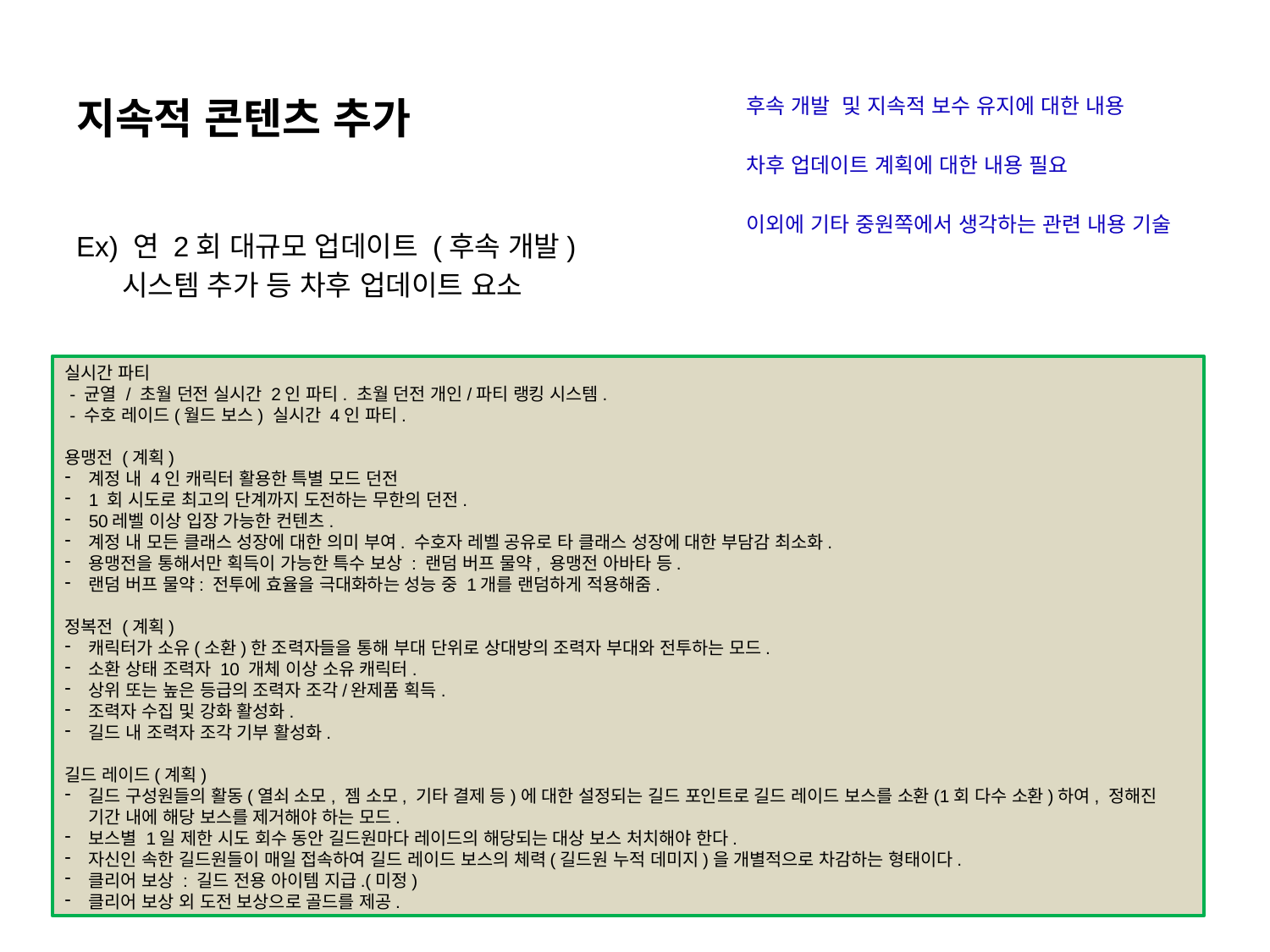

# 지속적 콘텐츠 추가
후속 개발  및 지속적 보수 유지에 대한 내용

차후 업데이트 계획에 대한 내용 필요

이외에 기타 중원쪽에서 생각하는 관련 내용 기술

Ex) 연 2회 대규모 업데이트 (후속 개발)
     시스템 추가 등 차후 업데이트 요소

실시간 파티
 - 균열 / 초월 던전 실시간 2인 파티. 초월 던전 개인/파티 랭킹 시스템.
 - 수호 레이드(월드 보스) 실시간 4인 파티.

용맹전 (계획)
계정 내 4인 캐릭터 활용한 특별 모드 던전
1 회 시도로 최고의 단계까지 도전하는 무한의 던전.
50레벨 이상 입장 가능한 컨텐츠.
계정 내 모든 클래스 성장에 대한 의미 부여. 수호자 레벨 공유로 타 클래스 성장에 대한 부담감 최소화.
용맹전을 통해서만 획득이 가능한 특수 보상 : 랜덤 버프 물약, 용맹전 아바타 등.
랜덤 버프 물약: 전투에 효율을 극대화하는 성능 중 1개를 랜덤하게 적용해줌.

정복전 (계획)
캐릭터가 소유(소환)한 조력자들을 통해 부대 단위로 상대방의 조력자 부대와 전투하는 모드.
소환 상태 조력자 10 개체 이상 소유 캐릭터.
상위 또는 높은 등급의 조력자 조각/완제품 획득.
조력자 수집 및 강화 활성화.
길드 내 조력자 조각 기부 활성화.

길드 레이드(계획)
길드 구성원들의 활동(열쇠 소모, 젬 소모, 기타 결제 등)에 대한 설정되는 길드 포인트로 길드 레이드 보스를 소환(1회 다수 소환)하여, 정해진 기간 내에 해당 보스를 제거해야 하는 모드.
보스별 1일 제한 시도 회수 동안 길드원마다 레이드의 해당되는 대상 보스 처치해야 한다.
자신인 속한 길드원들이 매일 접속하여 길드 레이드 보스의 체력(길드원 누적 데미지)을 개별적으로 차감하는 형태이다.
클리어 보상 : 길드 전용 아이템 지급.(미정)
클리어 보상 외 도전 보상으로 골드를 제공.